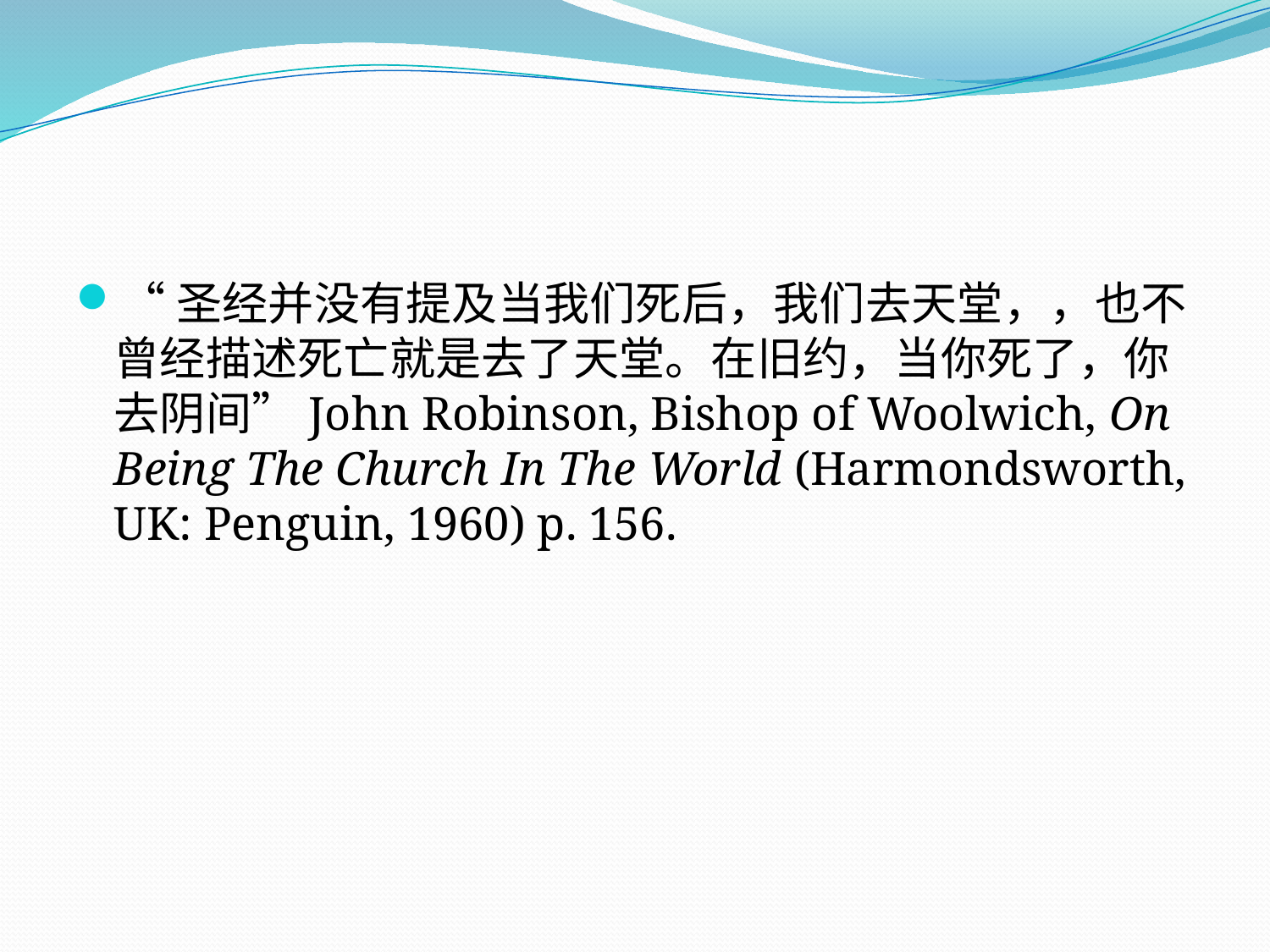

#
“圣经并没有提及当我们死后，我们去天堂，，也不曾经描述死亡就是去了天堂。在旧约，当你死了，你去阴间”John Robinson, Bishop of Woolwich, On Being The Church In The World (Harmondsworth, UK: Penguin, 1960) p. 156.